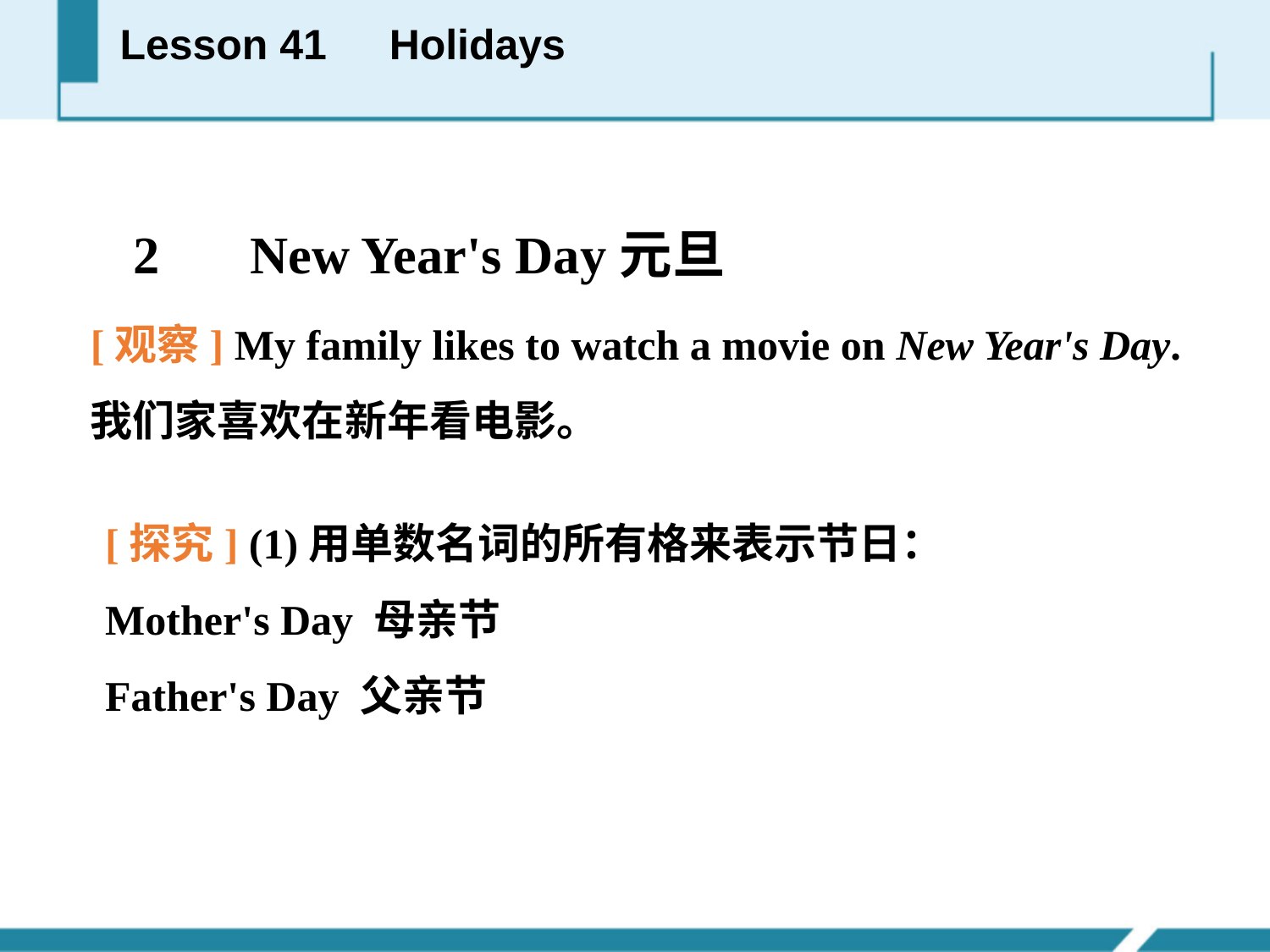

Lesson 41　Holidays
　2　 New Year's Day元旦
[观察] My family likes to watch a movie on New Year's Day.
我们家喜欢在新年看电影。
[探究] (1)用单数名词的所有格来表示节日：
Mother's Day 母亲节
Father's Day 父亲节